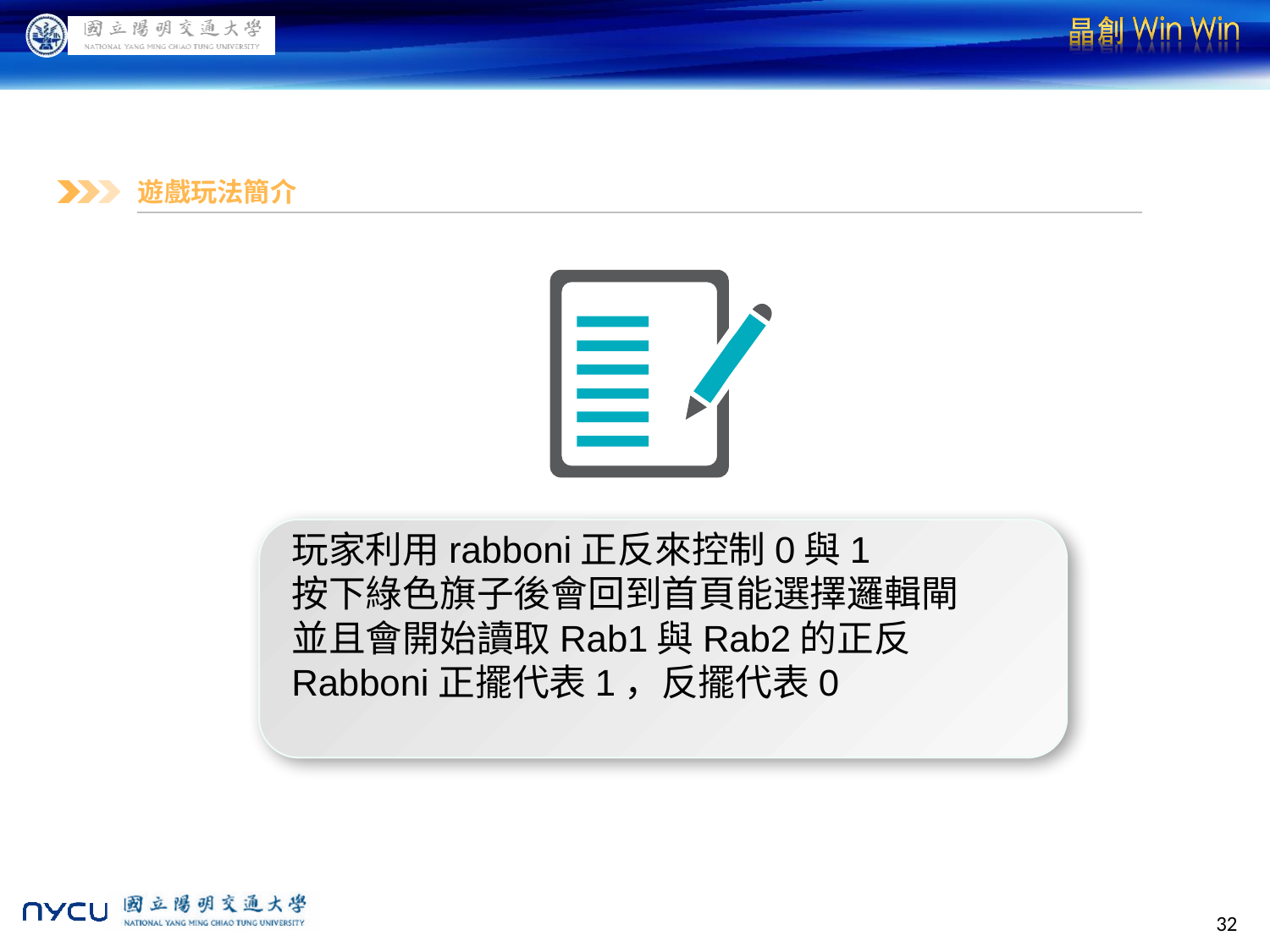

01
遊戲玩法簡介

玩家利用rabboni正反來控制0與1
按下綠色旗子後會回到首頁能選擇邏輯閘
並且會開始讀取Rab1與Rab2的正反
Rabboni正擺代表1，反擺代表0